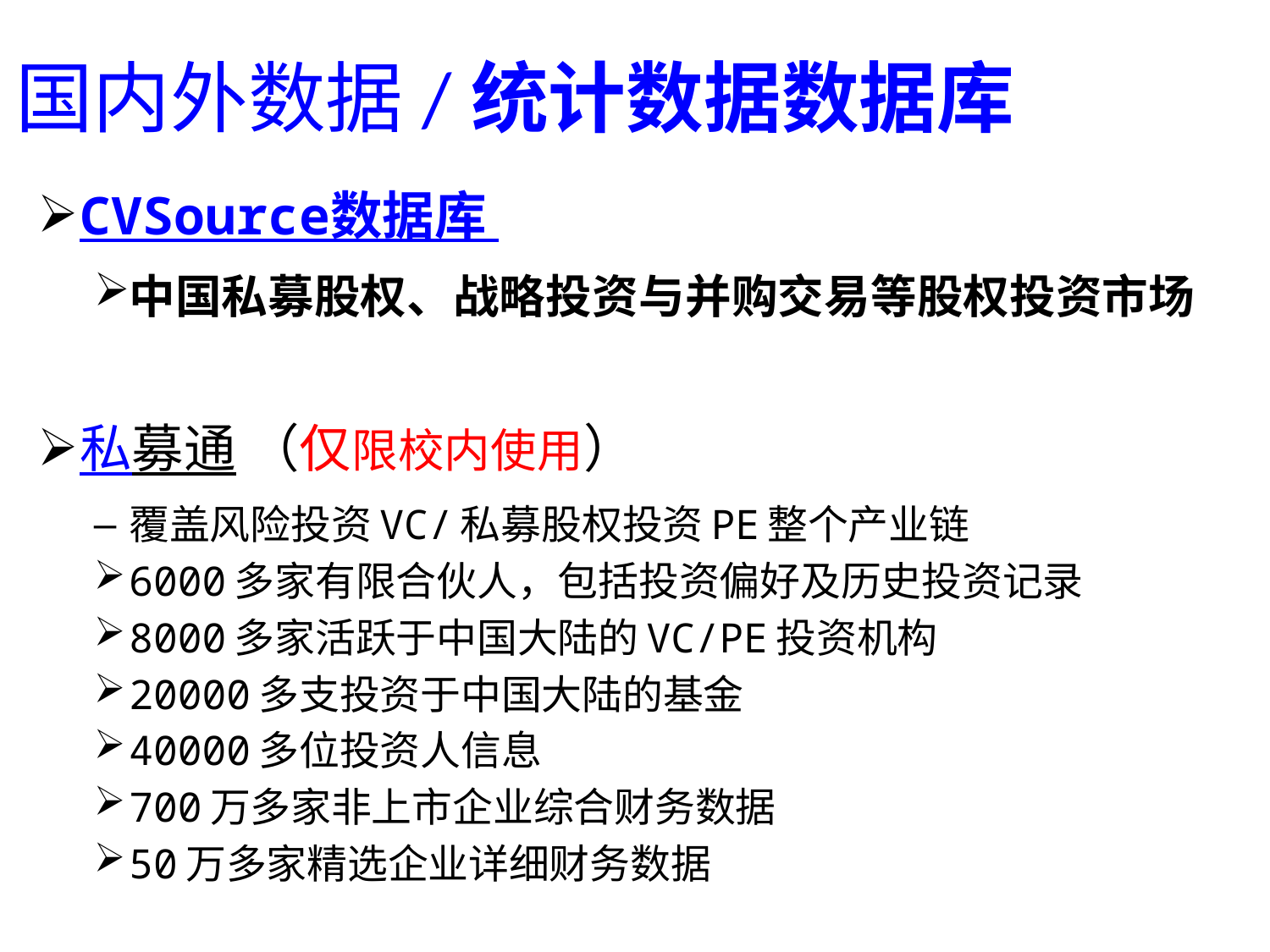

# 国内外数据/统计数据数据库
CVSource数据库
中国私募股权、战略投资与并购交易等股权投资市场

私募通 （仅限校内使用）
覆盖风险投资VC/私募股权投资PE整个产业链
6000多家有限合伙人，包括投资偏好及历史投资记录
8000多家活跃于中国大陆的VC/PE投资机构
20000多支投资于中国大陆的基金
40000多位投资人信息
700万多家非上市企业综合财务数据
50万多家精选企业详细财务数据